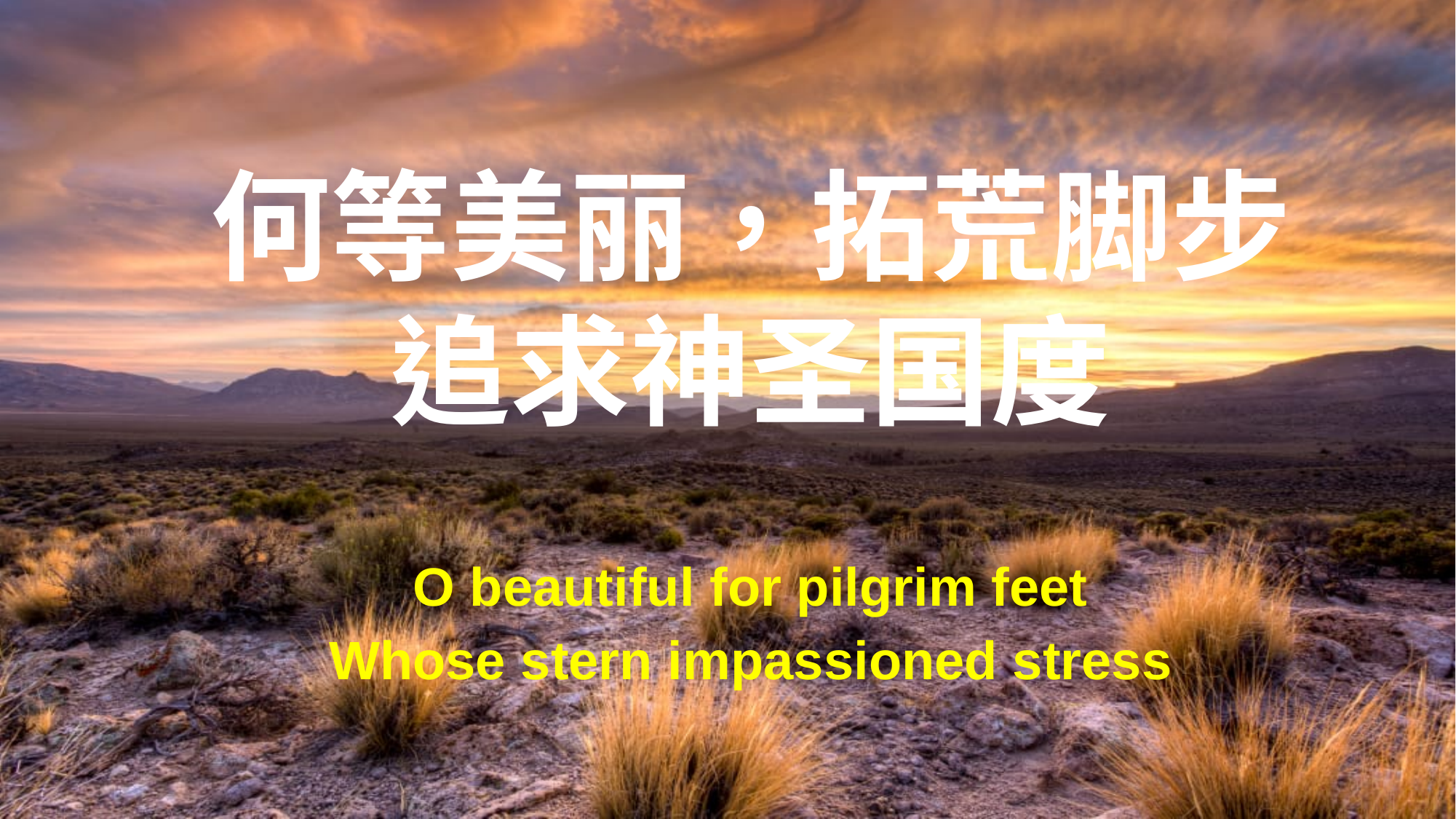

何等美丽，拓荒脚步
追求神圣国度

O beautiful for pilgrim feet
Whose stern impassioned stress